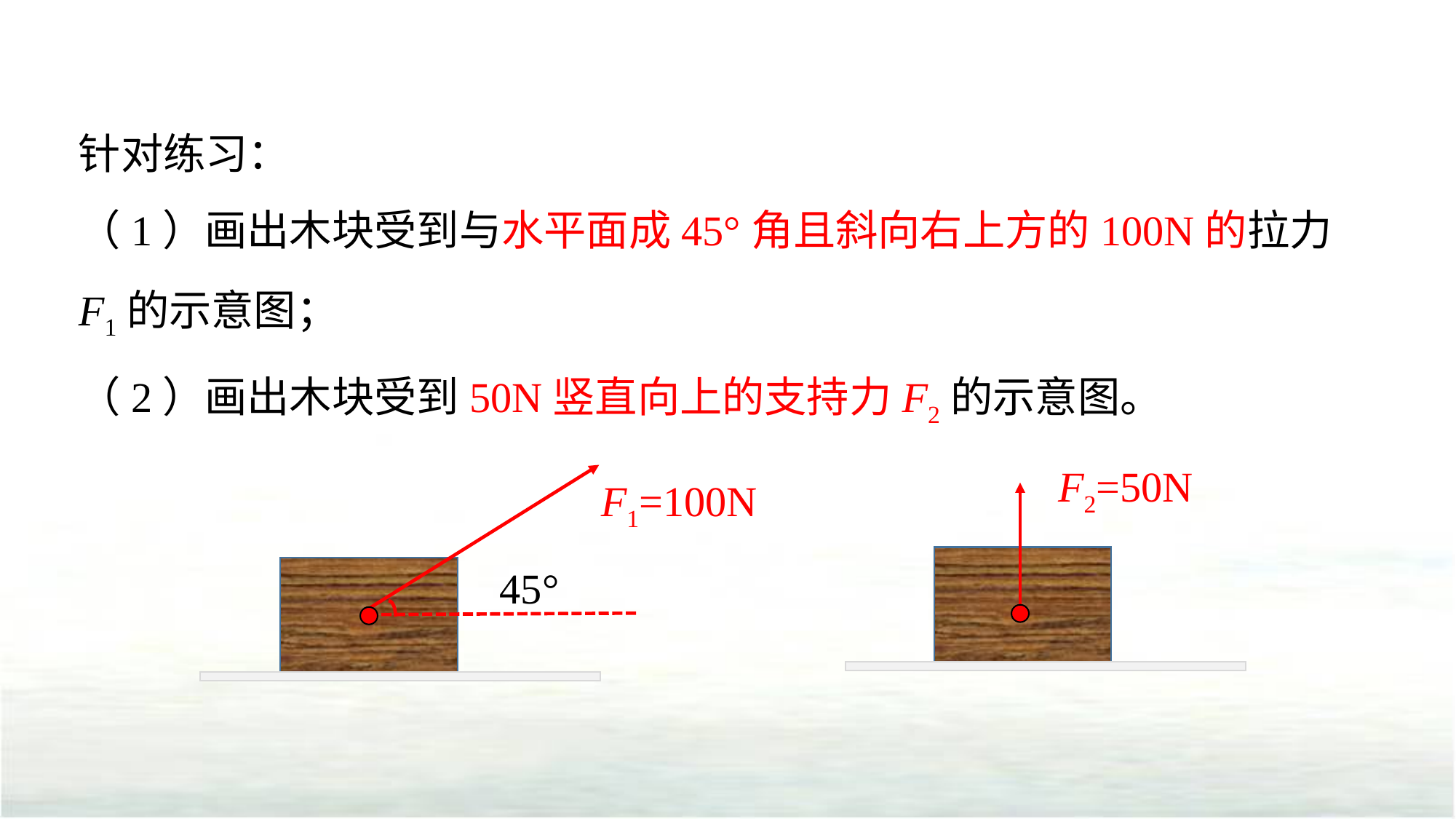

针对练习：
（1）画出木块受到与水平面成45°角且斜向右上方的100N的拉力F1的示意图；
（2）画出木块受到50N竖直向上的支持力F2的示意图。
F2=50N
F1=100N

45°